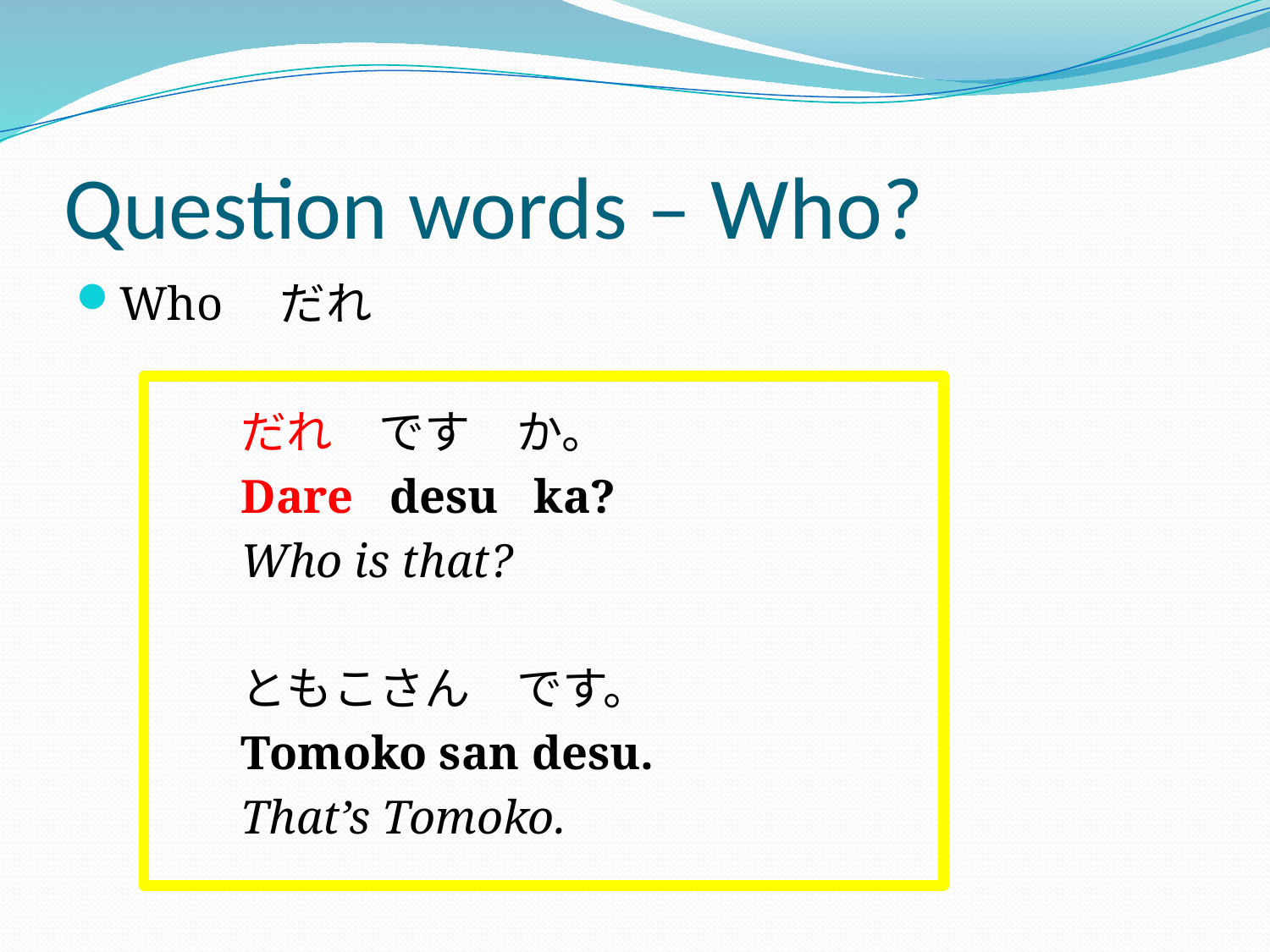

# Question words – Who?
Who　だれ

		だれ　です　か。
		Dare   desu   ka?
		Who is that?

		ともこさん　です。
		Tomoko san desu.
		That’s Tomoko.